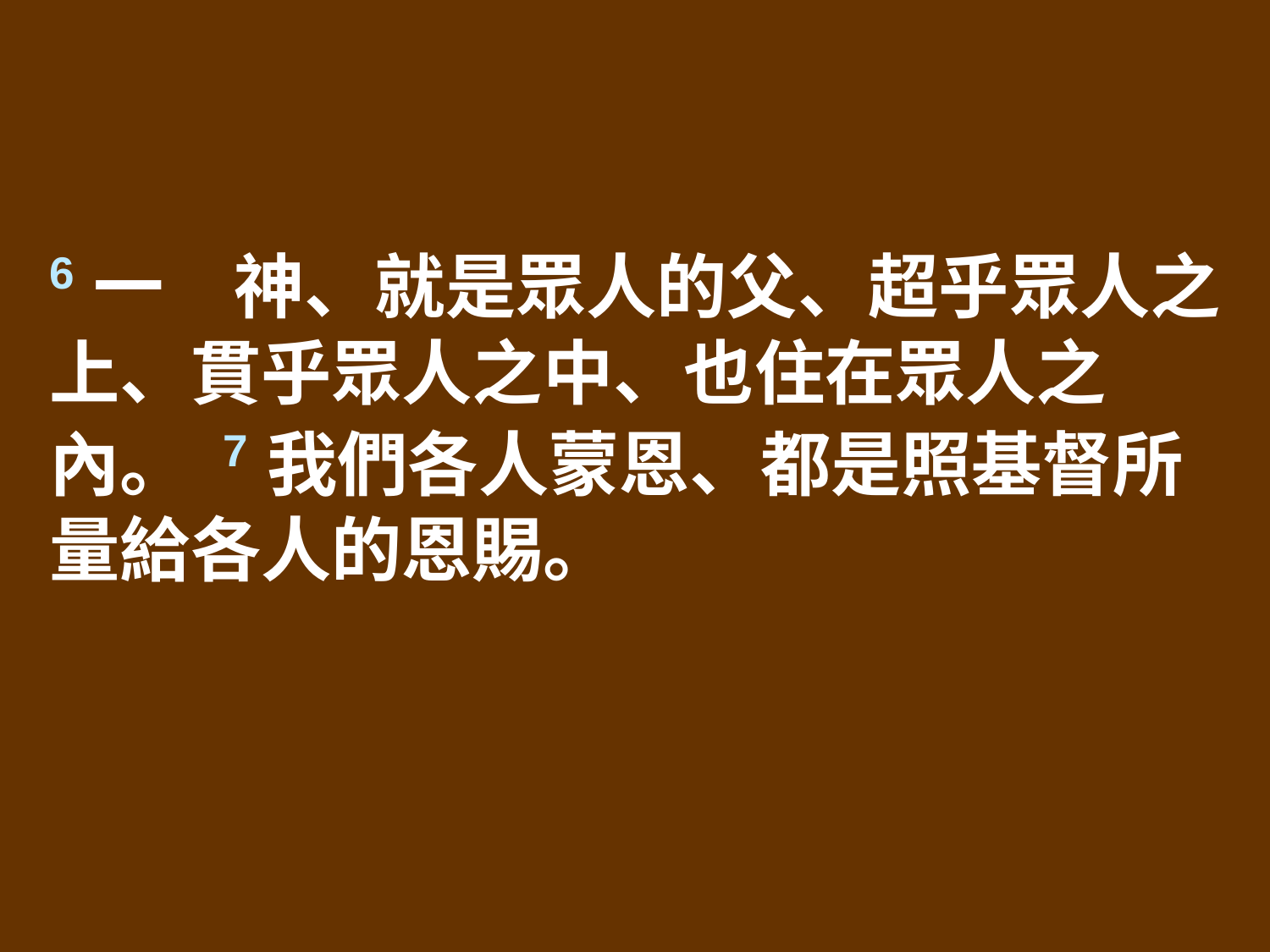

6一　神、就是眾人的父、超乎眾人之上、貫乎眾人之中、也住在眾人之內。 7我們各人蒙恩、都是照基督所量給各人的恩賜。